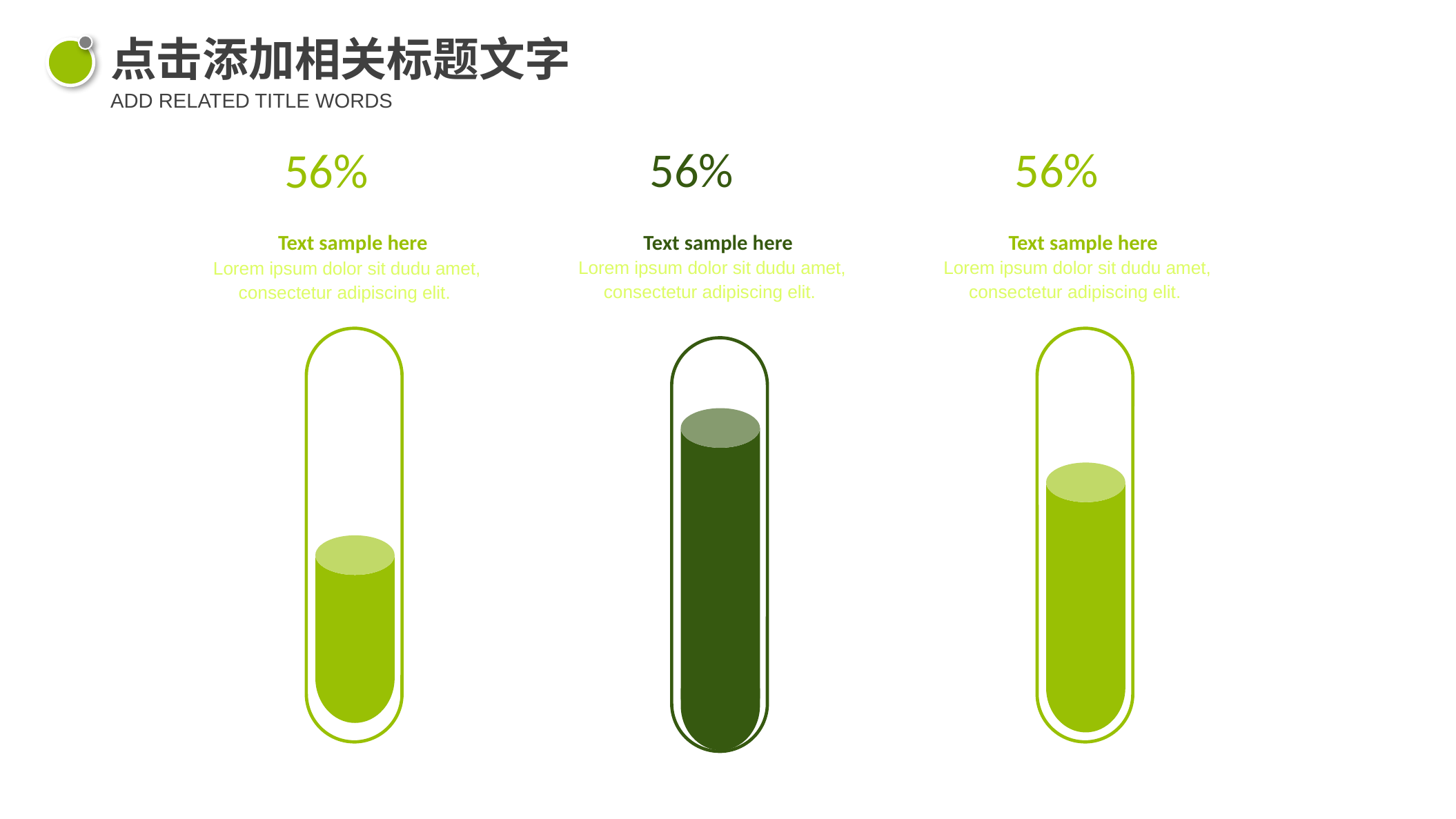

点击添加相关标题文字

ADD RELATED TITLE WORDS
56%
56%
56%
Text sample here
Lorem ipsum dolor sit dudu amet, consectetur adipiscing elit.
Text sample here
Lorem ipsum dolor sit dudu amet, consectetur adipiscing elit.
Text sample here
Lorem ipsum dolor sit dudu amet, consectetur adipiscing elit.